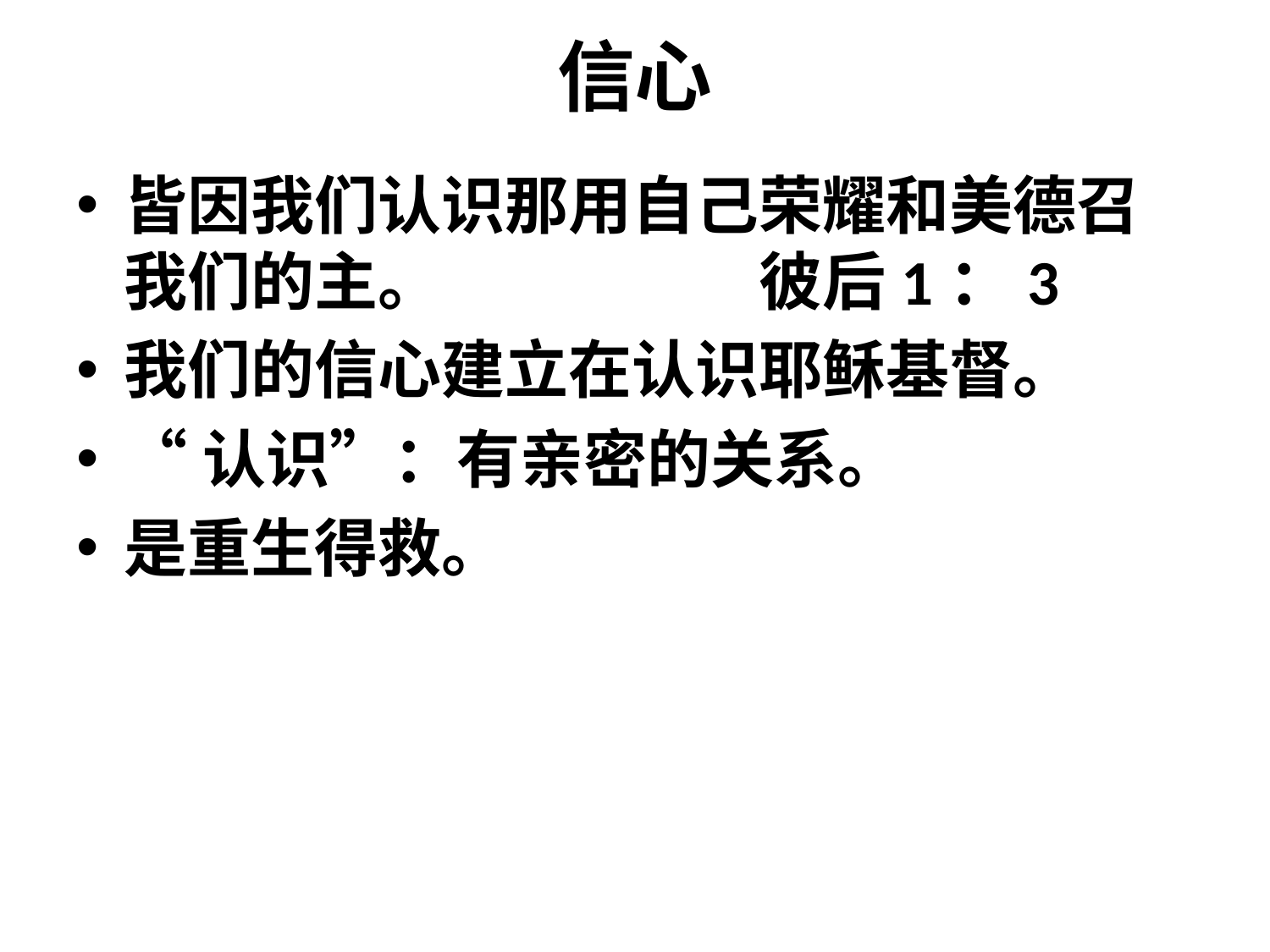

# 信心
皆因我们认识那用自己荣耀和美德召我们的主。			彼后1：3
我们的信心建立在认识耶稣基督。
“认识”：有亲密的关系。
是重生得救。